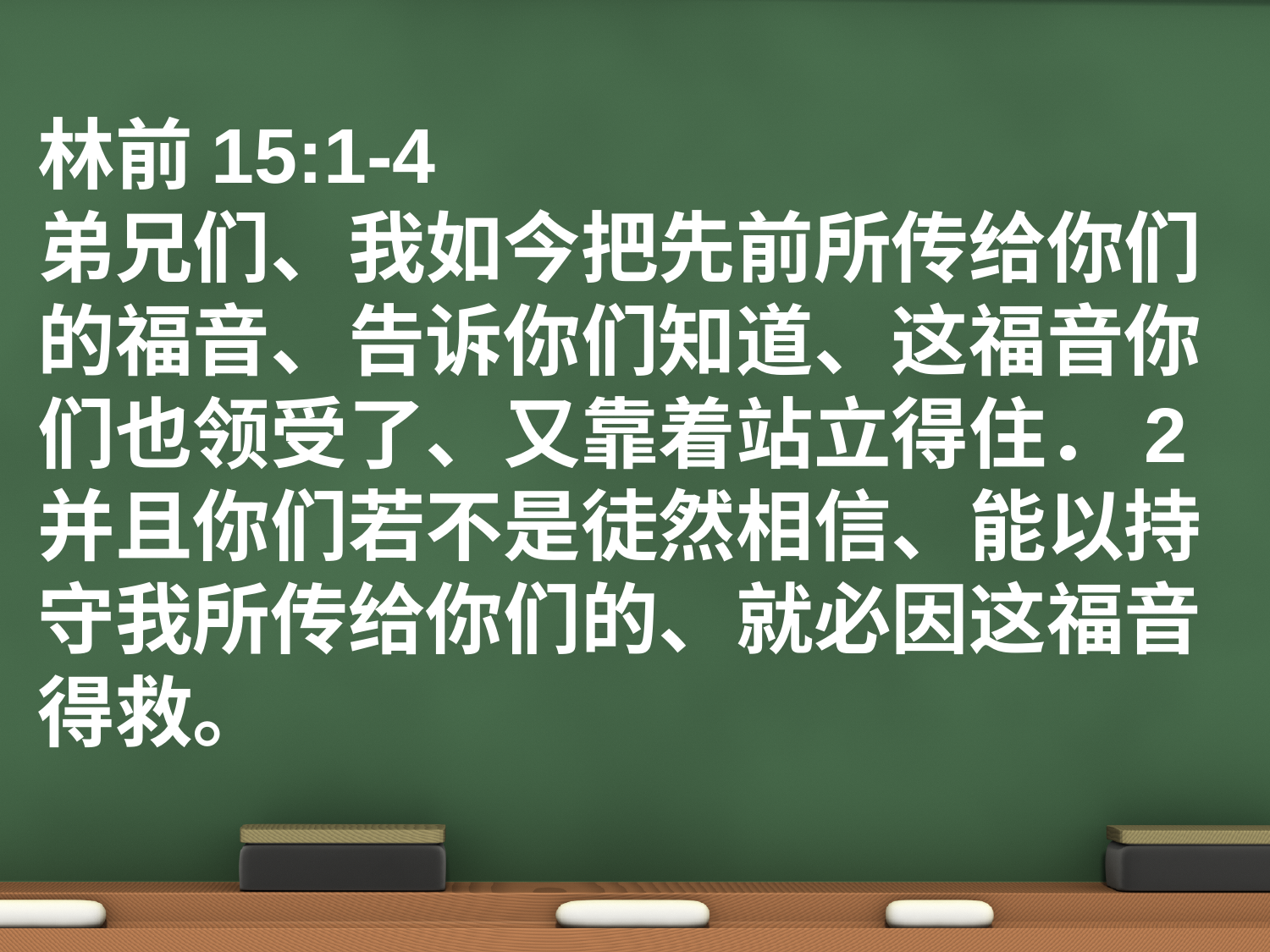

林前15:1-4
弟兄们、我如今把先前所传给你们的福音、告诉你们知道、这福音你们也领受了、又靠着站立得住．2 并且你们若不是徒然相信、能以持守我所传给你们的、就必因这福音得救。